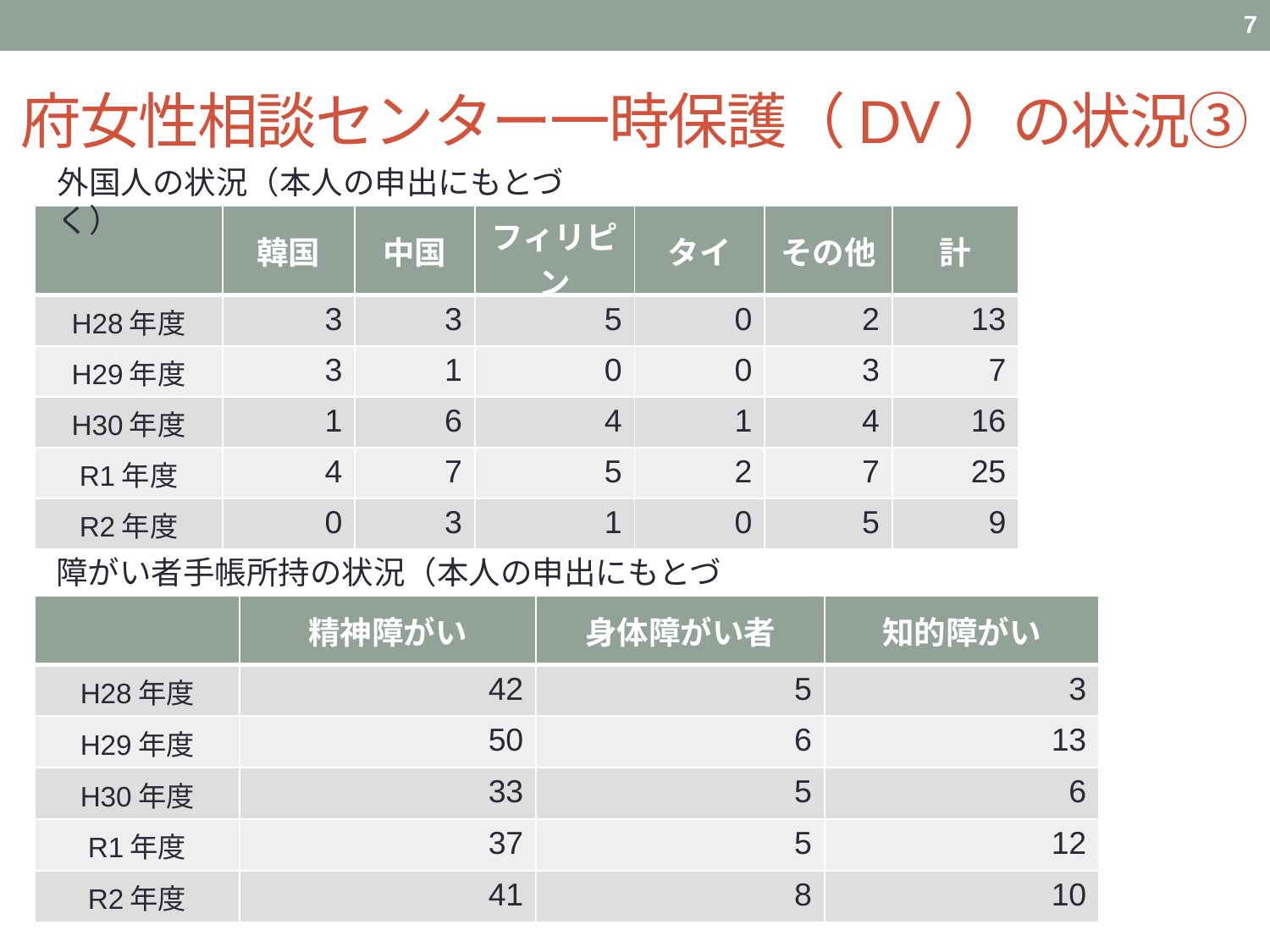

7
# 府女性相談センター一時保護（DV）の状況③
外国人の状況（本人の申出にもとづく）
|  | 韓国 | 中国 | フィリピン | タイ | その他 | 計 |
| --- | --- | --- | --- | --- | --- | --- |
| H28年度 | 3 | 3 | 5 | 0 | 2 | 13 |
| H29年度 | 3 | 1 | 0 | 0 | 3 | 7 |
| H30年度 | 1 | 6 | 4 | 1 | 4 | 16 |
| R1年度 | 4 | 7 | 5 | 2 | 7 | 25 |
| R2年度 | 0 | 3 | 1 | 0 | 5 | 9 |
障がい者手帳所持の状況（本人の申出にもとづく）
|  | 精神障がい | 身体障がい者 | 知的障がい |
| --- | --- | --- | --- |
| H28年度 | 42 | 5 | 3 |
| H29年度 | 50 | 6 | 13 |
| H30年度 | 33 | 5 | 6 |
| R1年度 | 37 | 5 | 12 |
| R2年度 | 41 | 8 | 10 |